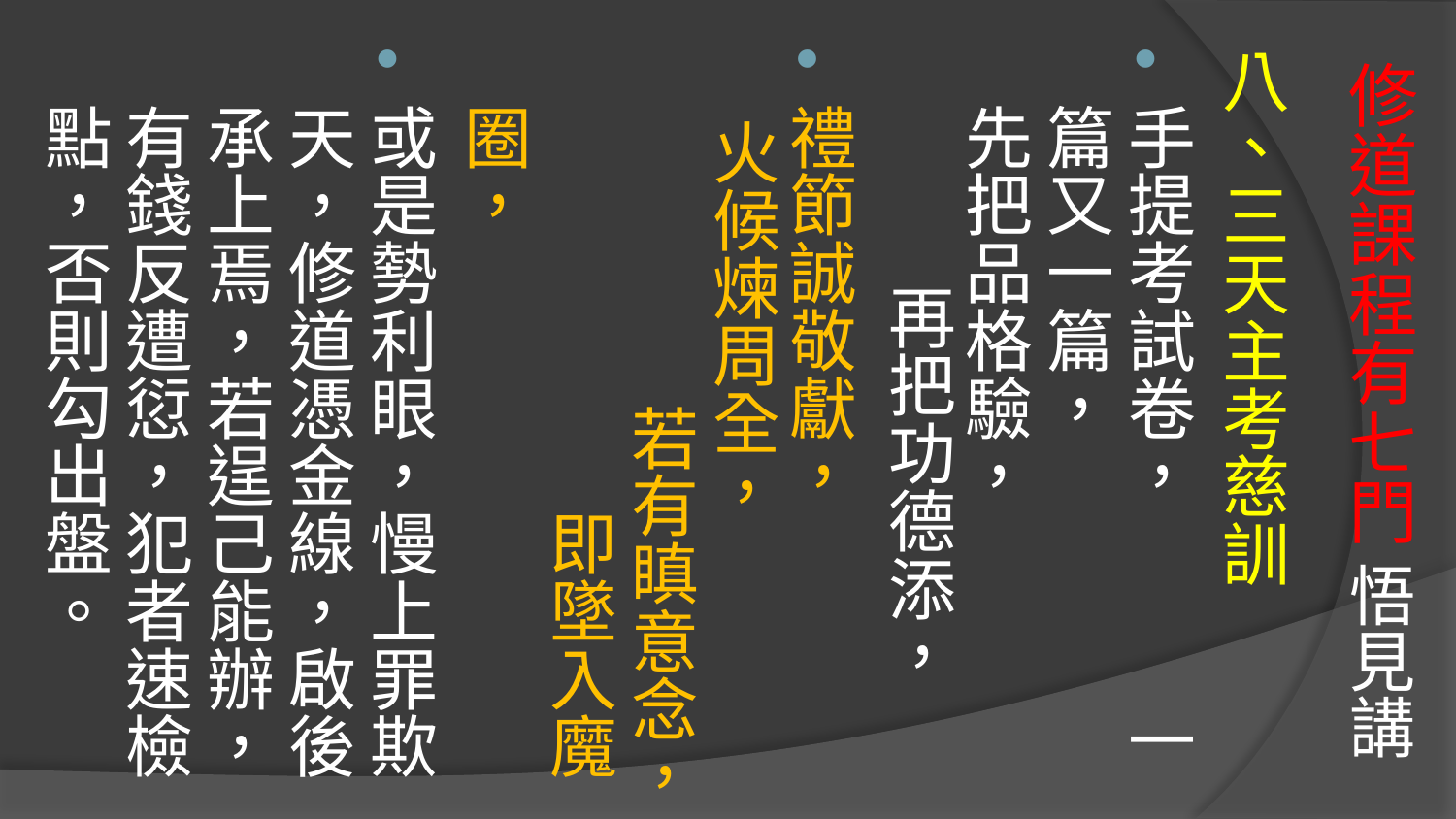

八、三天主考慈訓
手提考試卷，             一篇又一篇，                       先把品格驗，                               再把功德添，
禮節誠敬獻，                    火候煉周全，                                      若有瞋意念，                           即墜入魔圈，
或是勢利眼，慢上罪欺天，修道憑金線，啟後承上焉，若逞己能辦，有錢反遭愆，犯者速檢點，否則勾出盤。
# 修道課程有七門 悟見講